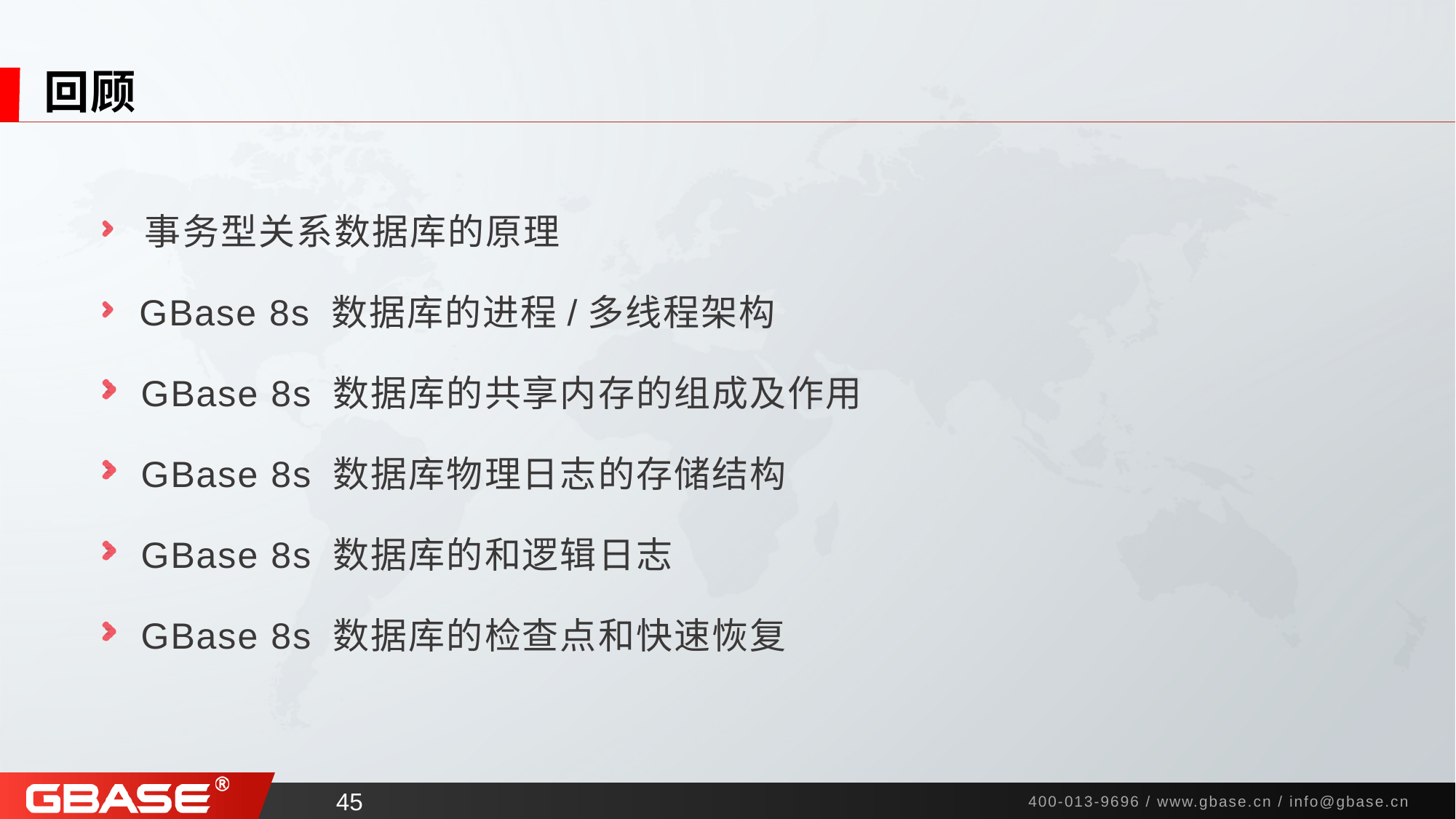

# 回顾
 事务型关系数据库的原理
 GBase 8s 数据库的进程/多线程架构
 GBase 8s 数据库的共享内存的组成及作用
 GBase 8s 数据库物理日志的存储结构
 GBase 8s 数据库的和逻辑日志
 GBase 8s 数据库的检查点和快速恢复